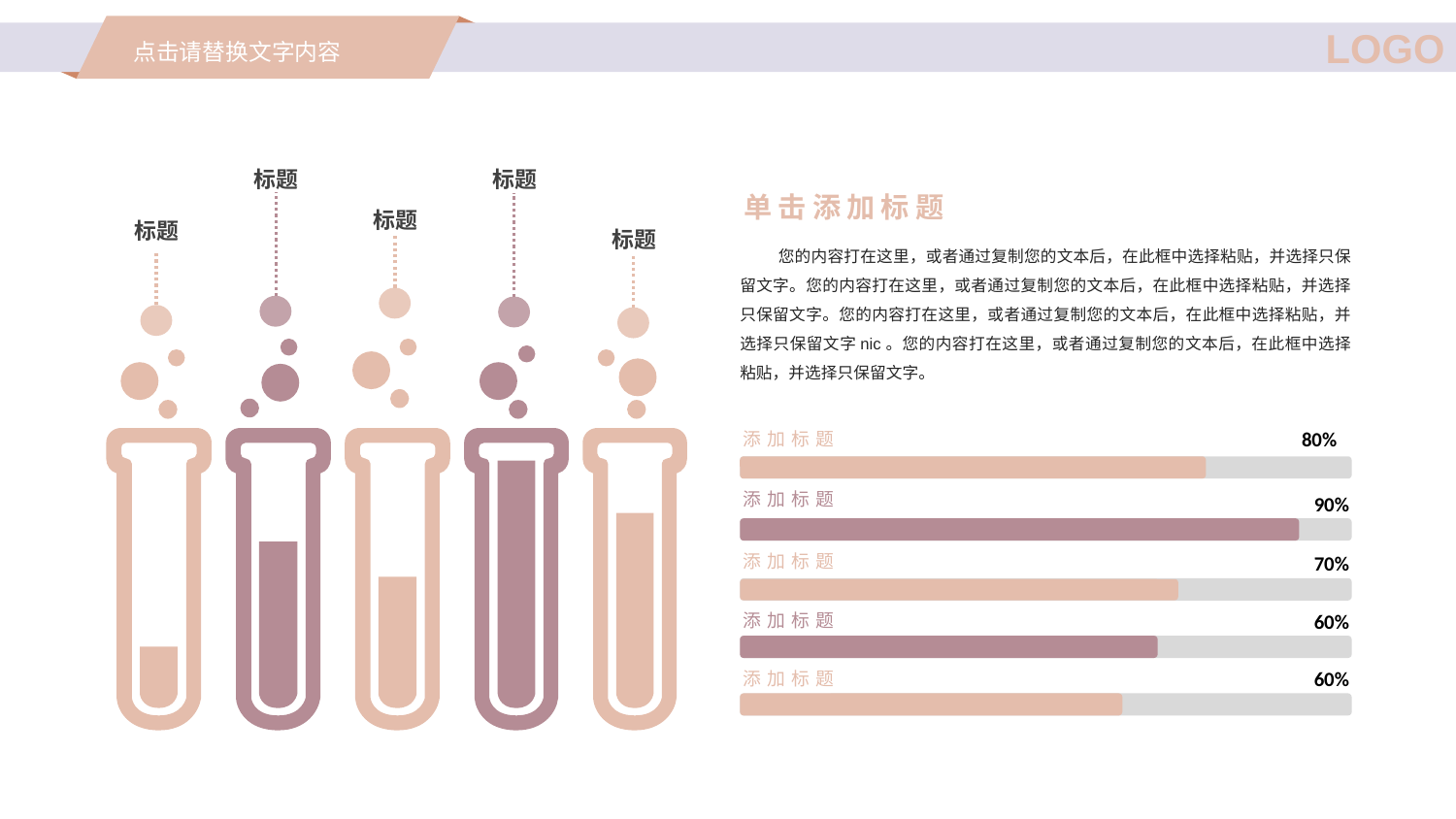

LOGO

点击请替换文字内容
标题

标题

单击添加标题
标题

标题

标题

         您的内容打在这里，或者通过复制您的文本后，在此框中选择粘贴，并选择只保留文字。您的内容打在这里，或者通过复制您的文本后，在此框中选择粘贴，并选择只保留文字。您的内容打在这里，或者通过复制您的文本后，在此框中选择粘贴，并选择只保留文字nic。您的内容打在这里，或者通过复制您的文本后，在此框中选择粘贴，并选择只保留文字。

80%
添加标题

添加标题
90%

添加标题
70%

60%
添加标题

60%
添加标题